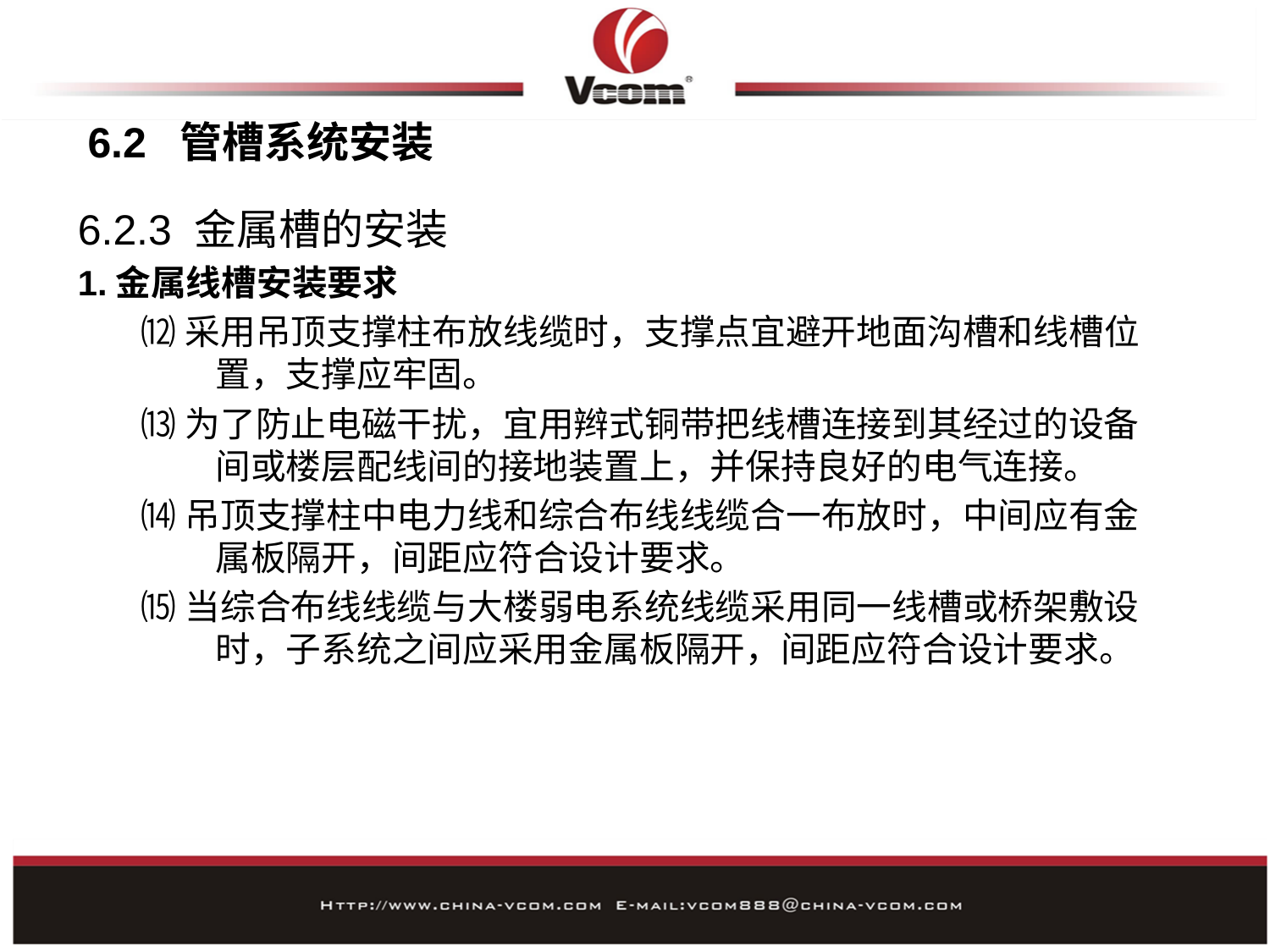

# 6.2  管槽系统安装
6.2.3 金属槽的安装
1.金属线槽安装要求
⑿采用吊顶支撑柱布放线缆时，支撑点宜避开地面沟槽和线槽位置，支撑应牢固。
⒀为了防止电磁干扰，宜用辫式铜带把线槽连接到其经过的设备间或楼层配线间的接地装置上，并保持良好的电气连接。
⒁吊顶支撑柱中电力线和综合布线线缆合一布放时，中间应有金属板隔开，间距应符合设计要求。
⒂当综合布线线缆与大楼弱电系统线缆采用同一线槽或桥架敷设时，子系统之间应采用金属板隔开，间距应符合设计要求。